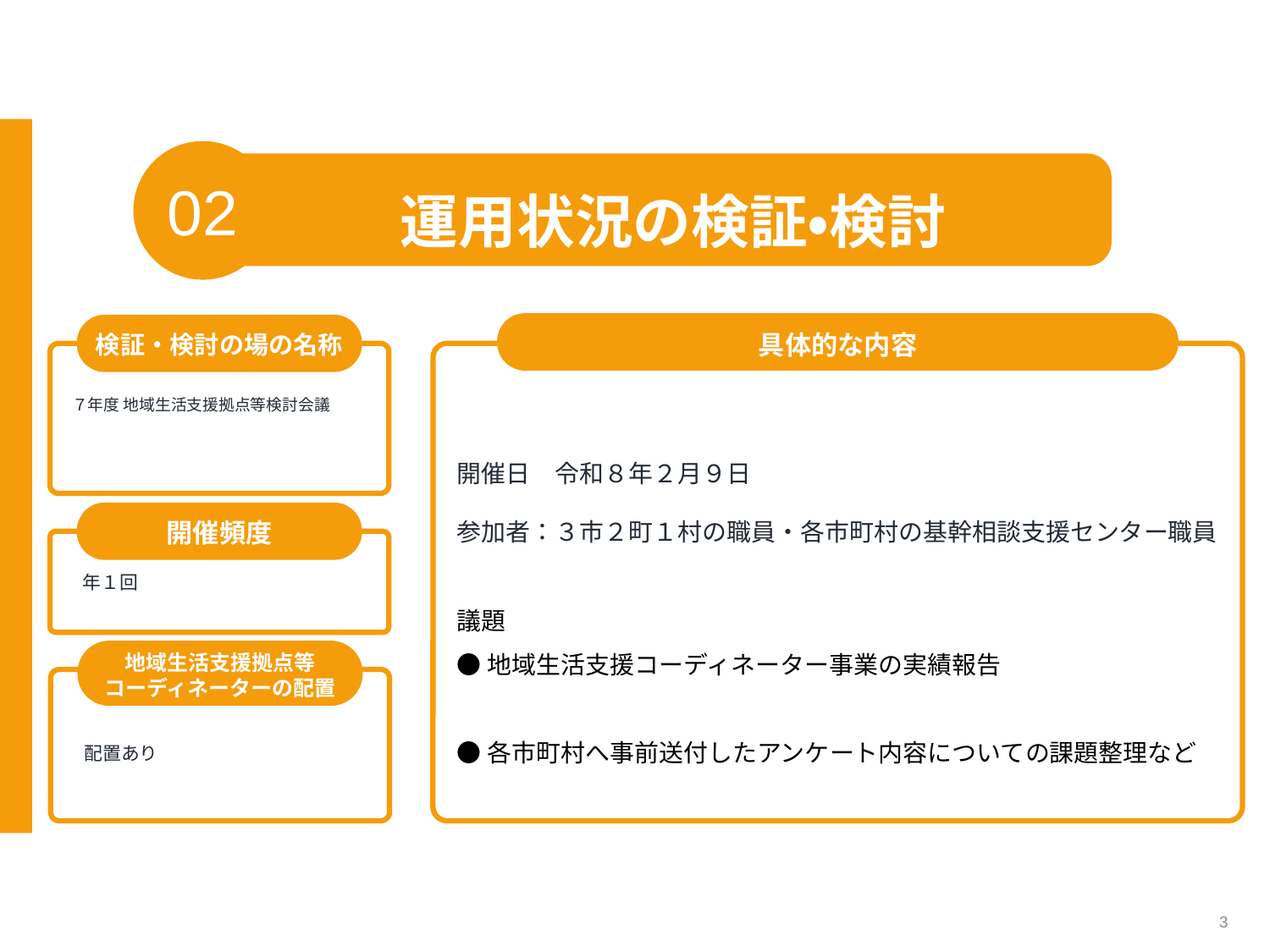

02

運用状況の検証・検討
具体的な内容
検証・検討の場の名称

７年度 地域生活支援拠点等検討会議

開催日　令和８年２月９日

参加者：３市２町１村の職員・各市町村の基幹相談支援センター職員

議題
●地域生活支援コーディネーター事業の実績報告

●各市町村へ事前送付したアンケート内容についての課題整理など

開催頻度

年１回
地域生活支援拠点等
コーディネーターの配置

配置あり
3